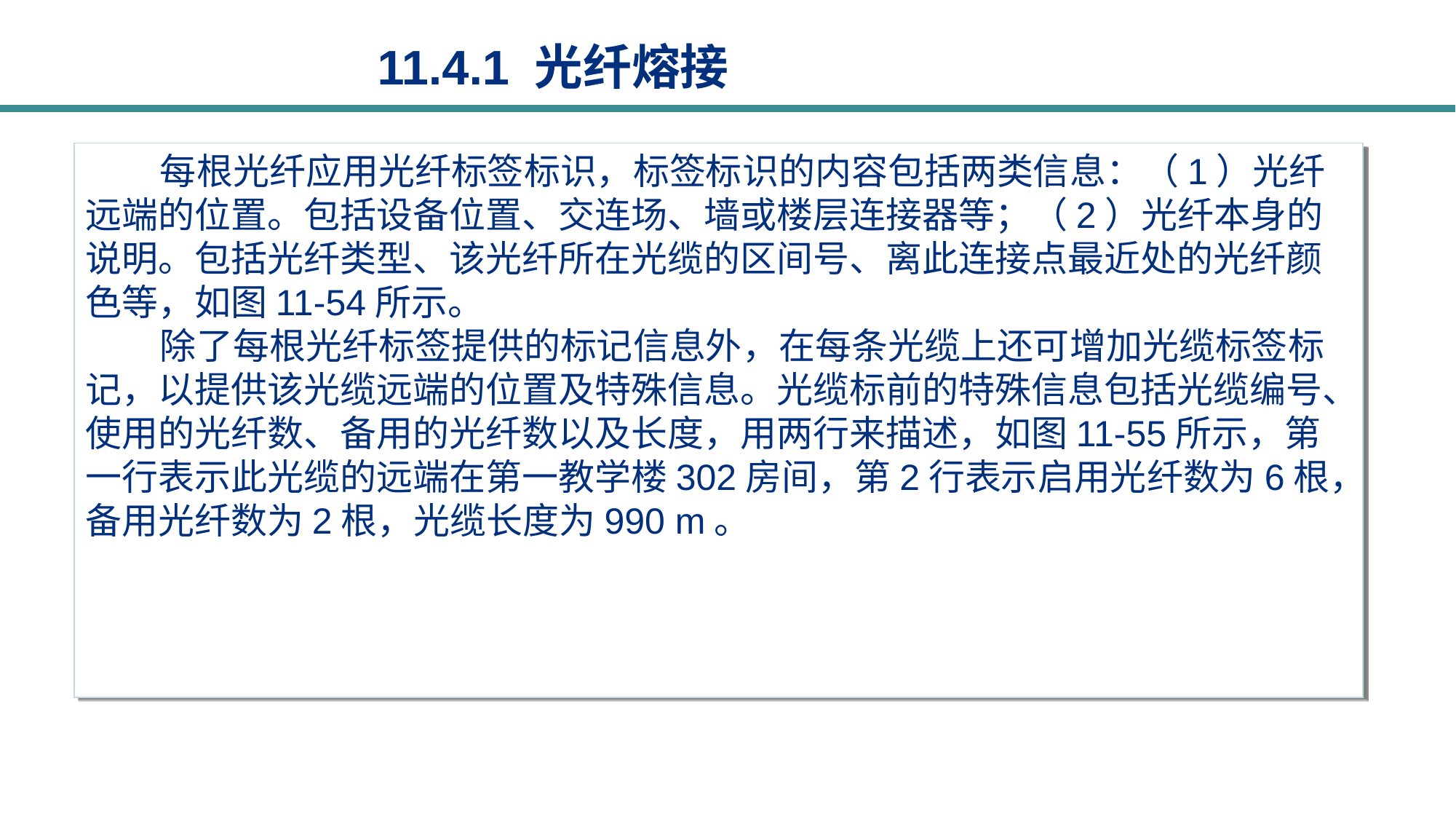

11.4.1 光纤熔接
每根光纤应用光纤标签标识，标签标识的内容包括两类信息：（1）光纤远端的位置。包括设备位置、交连场、墙或楼层连接器等；（2）光纤本身的说明。包括光纤类型、该光纤所在光缆的区间号、离此连接点最近处的光纤颜色等，如图11-54所示。
除了每根光纤标签提供的标记信息外，在每条光缆上还可增加光缆标签标记，以提供该光缆远端的位置及特殊信息。光缆标前的特殊信息包括光缆编号、使用的光纤数、备用的光纤数以及长度，用两行来描述，如图11-55所示，第一行表示此光缆的远端在第一教学楼302房间，第2行表示启用光纤数为6根，备用光纤数为2根，光缆长度为990 m。